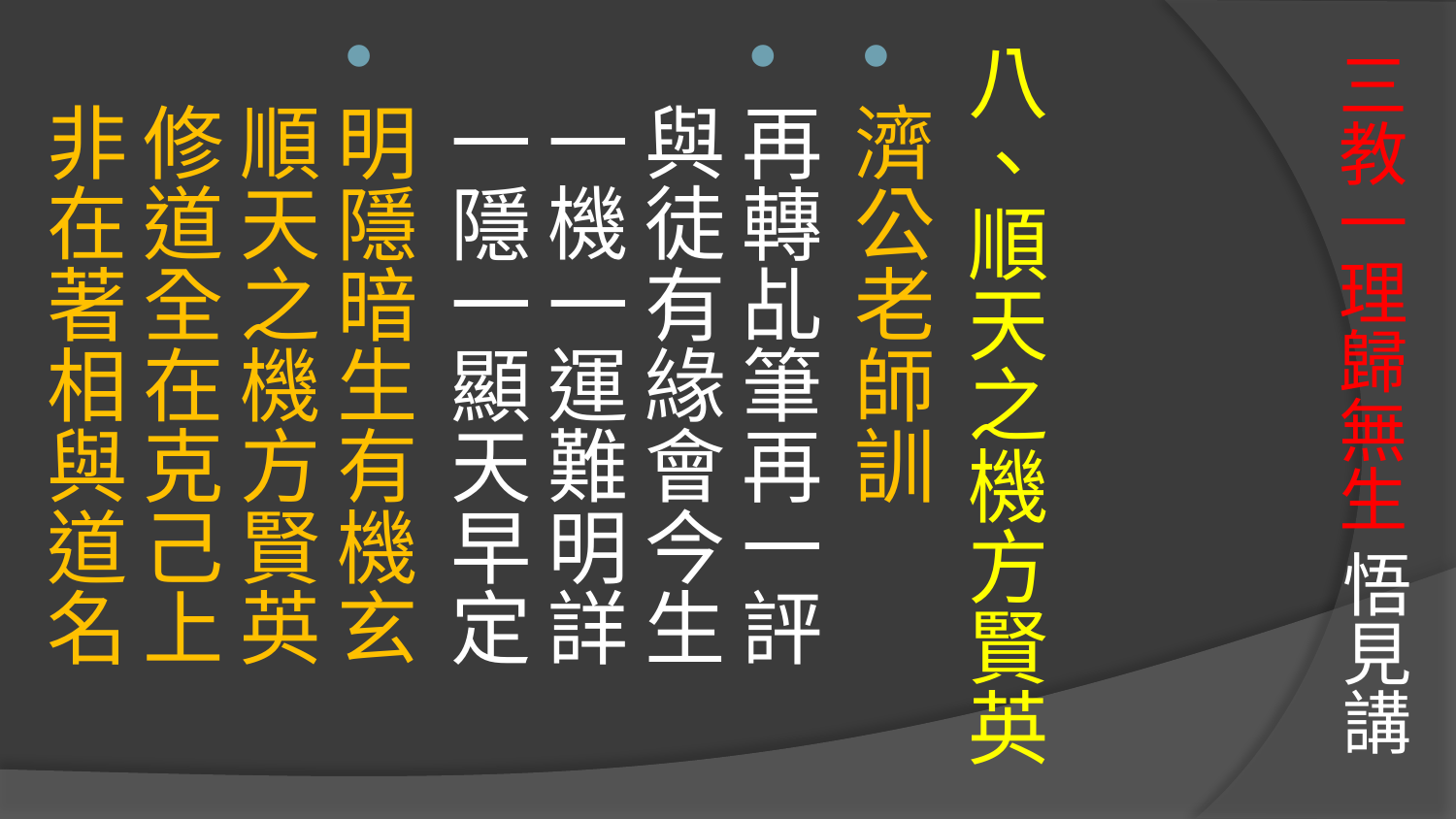

# 三教一理歸無生 悟見講
八、順天之機方賢英
濟公老師訓
再轉乩筆再一評　與徒有緣會今生 
一機一運難明詳　一隱一顯天早定
明隱暗生有機玄　順天之機方賢英 
修道全在克己上　非在著相與道名